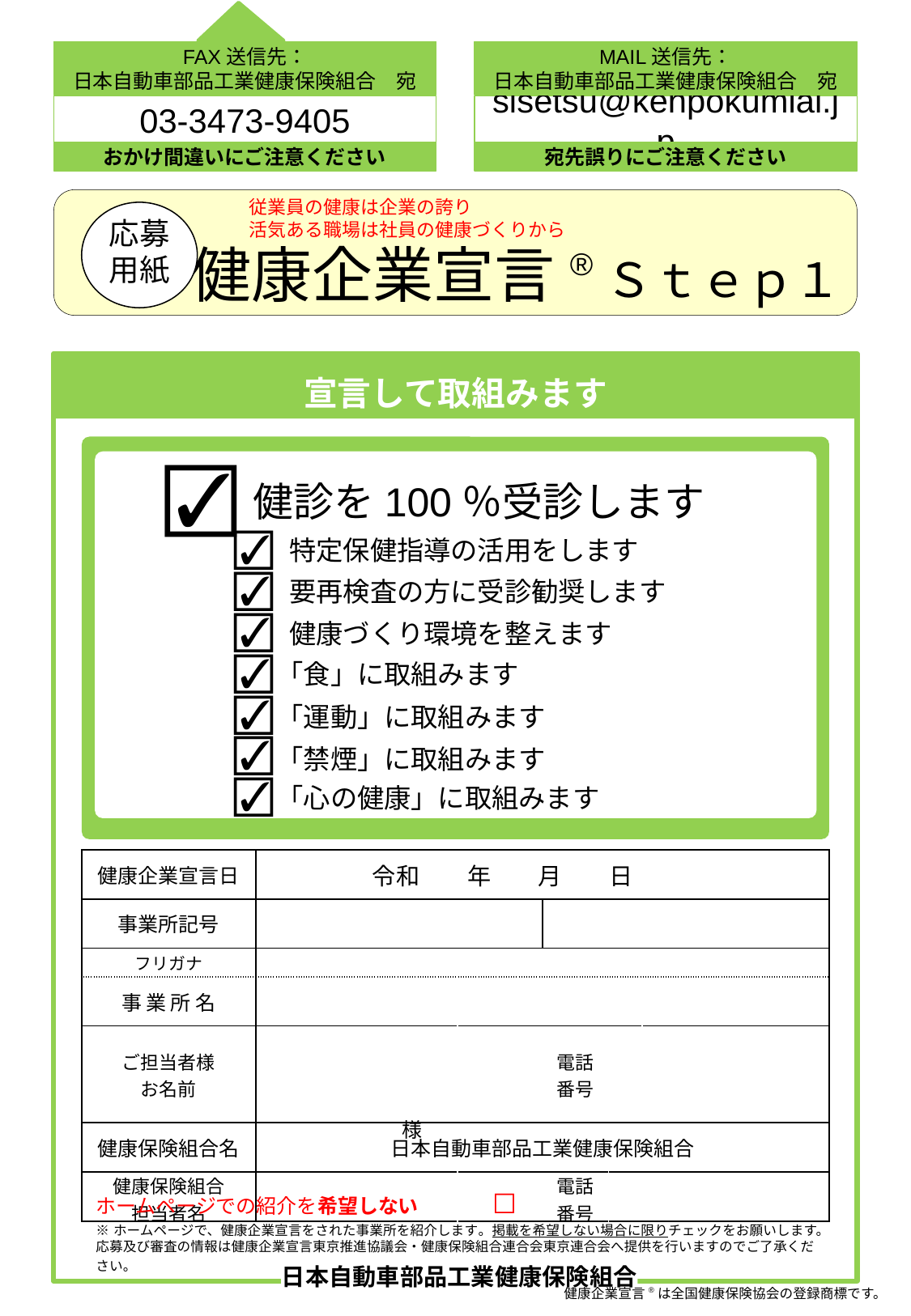

FAX送信先：
日本自動車部品工業健康保険組合　宛
03-3473-9405
おかけ間違いにご注意ください
(様式１)
MAIL送信先：
日本自動車部品工業健康保険組合　宛
sisetsu@kenpokumiai.jp
宛先誤りにご注意ください
　　健康企業宣言®Ｓｔｅｐ１
従業員の健康は企業の誇り
活気ある職場は社員の健康づくりから

応募
用紙

宣言して取組みます

☑
健診を100％受診します
☑
 特定保健指導の活用をします
☑
 要再検査の方に受診勧奨します
☑
 健康づくり環境を整えます
☑
「食」に取組みます
☑
「運動」に取組みます
☑
「禁煙」に取組みます
☑
「心の健康」に取組みます
| 健康企業宣言日 | 令和　　年　　月　　日 |  |  |  |  |
| --- | --- | --- | --- | --- | --- |
| 事業所記号 |  |  |  |  |  |
| フリガナ |  |  |  |  |  |
| 事 業 所 名 |  |  |  |  |  |
| ご担当者様 お名前 | 様 |  | 電話 番号 |  |  |
| 健康保険組合名 | 日本自動車部品工業健康保険組合 |  |  |  |  |
| 健康保険組合 担当者名 |  |  | 電話 番号 |  |  |
| ホームページでの紹介を希望しない | ☐ |
| --- | --- |
| ※ホームページで、健康企業宣言をされた事業所を紹介します。掲載を希望しない場合に限りチェックをお願いします。 |  |
| 応募及び審査の情報は健康企業宣言東京推進協議会・健康保険組合連合会東京連合会へ提供を行いますのでご了承ください。 |  |
日本自動車部品工業健康保険組合
健康企業宣言®は全国健康保険協会の登録商標です。